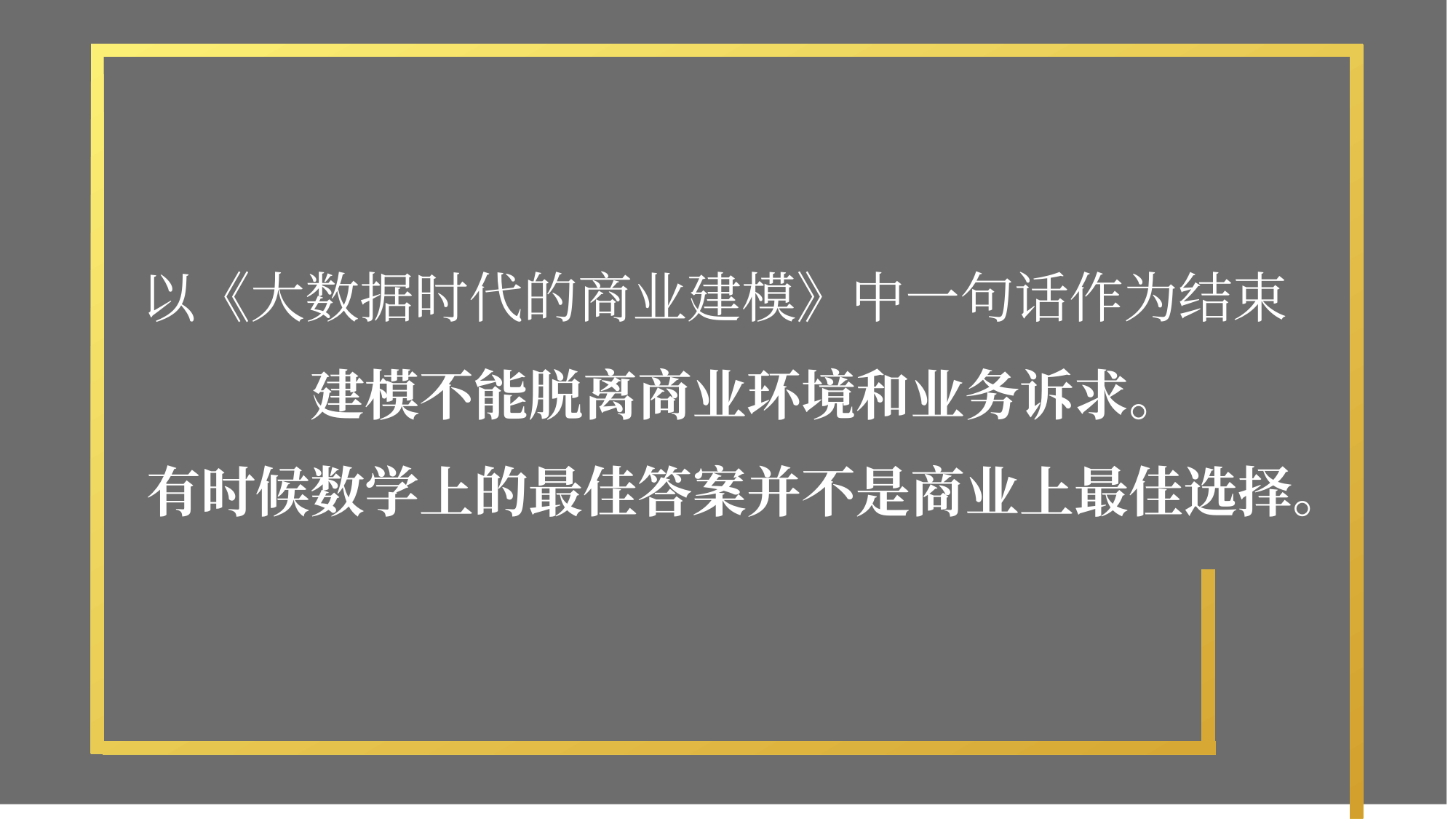

以《大数据时代的商业建模》中一句话作为结束
建模不能脱离商业环境和业务诉求。
有时候数学上的最佳答案并不是商业上最佳选择。